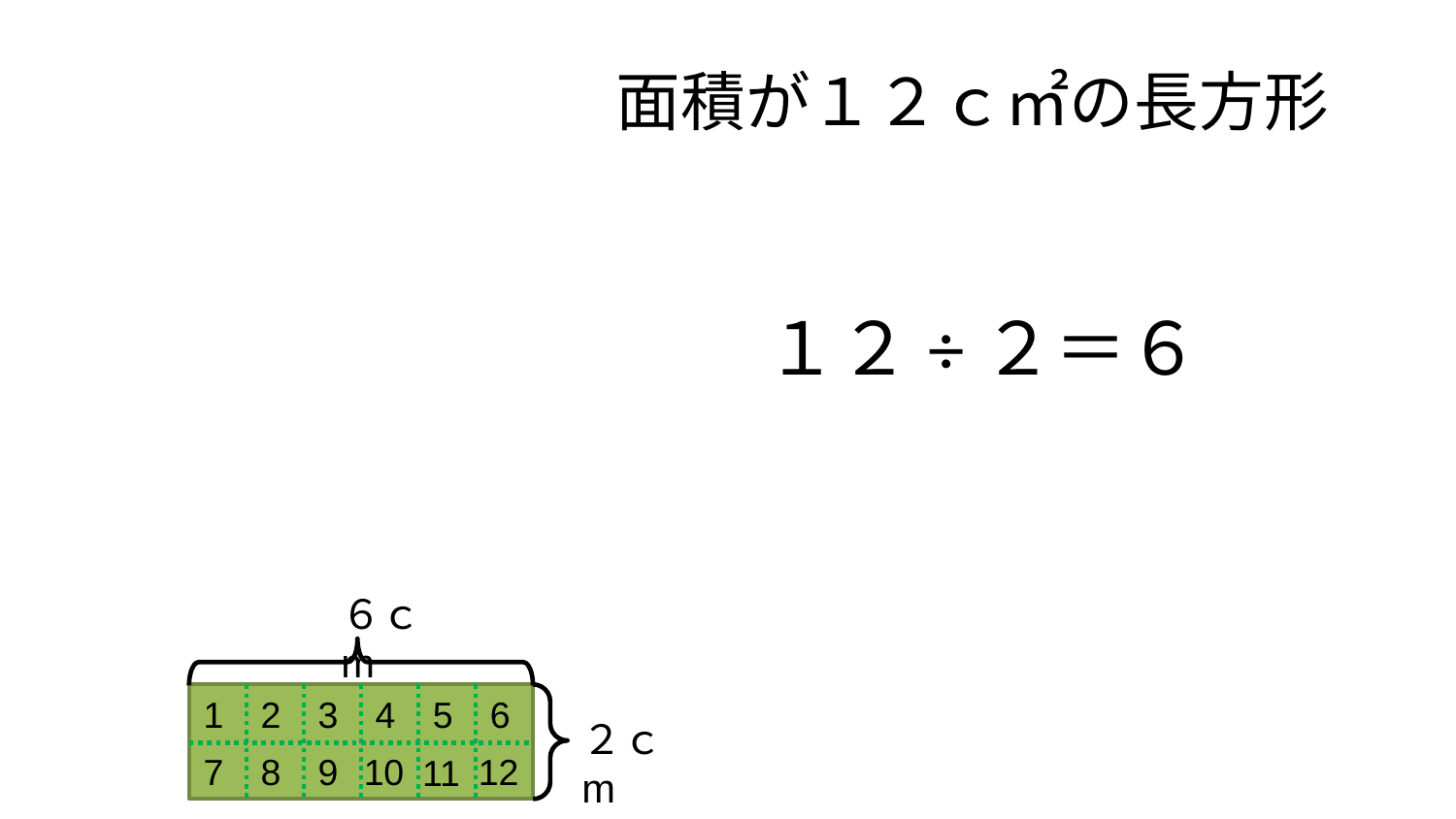

面積が１２ｃ㎡の長方形
１２÷２＝６

６ｃm
1
2
3
4
5
6

２ｃm
7
8
9
10
12
11